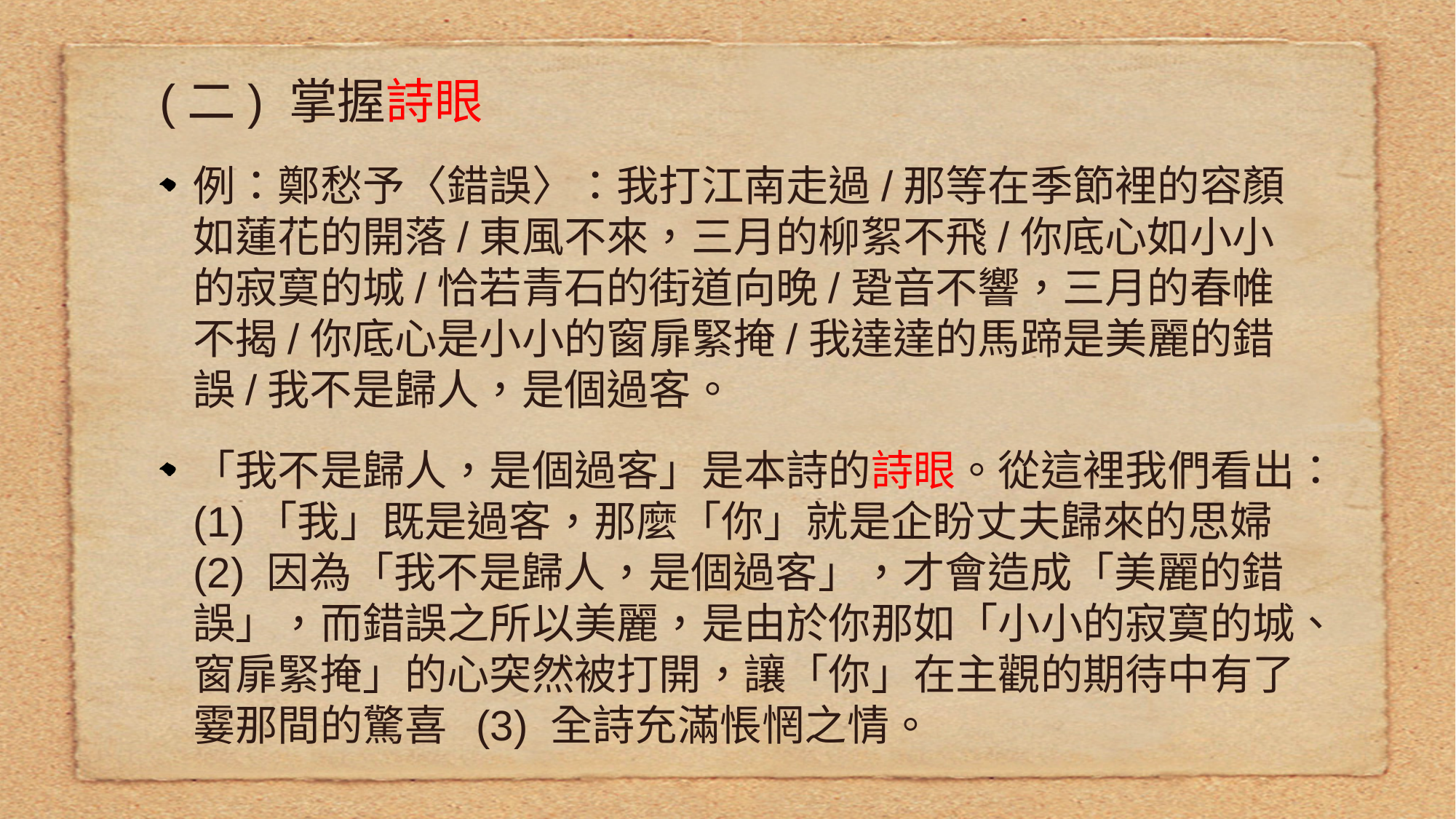

(二) 掌握詩眼
例：鄭愁予〈錯誤〉：我打江南走過/那等在季節裡的容顏如蓮花的開落/東風不來，三月的柳絮不飛/你底心如小小的寂寞的城/恰若青石的街道向晚/跫音不響，三月的春帷不揭/你底心是小小的窗扉緊掩/我達達的馬蹄是美麗的錯誤/我不是歸人，是個過客。
「我不是歸人，是個過客」是本詩的詩眼。從這裡我們看出：(1)「我」既是過客，那麼「你」就是企盼丈夫歸來的思婦  (2) 因為「我不是歸人，是個過客」，才會造成「美麗的錯誤」，而錯誤之所以美麗，是由於你那如「小小的寂寞的城、窗扉緊掩」的心突然被打開，讓「你」在主觀的期待中有了霎那間的驚喜  (3) 全詩充滿悵惘之情。